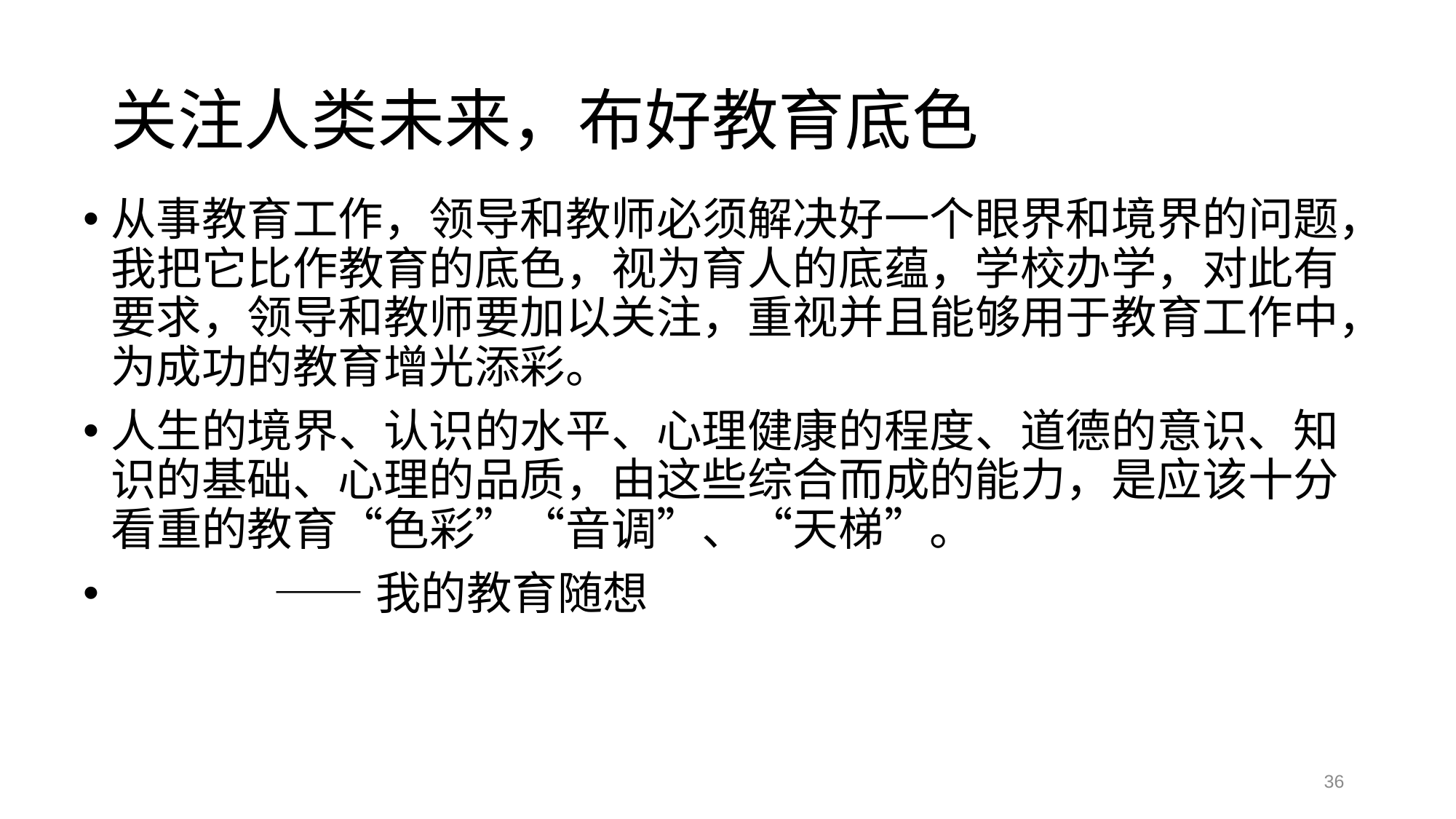

# 关注人类未来，布好教育底色
从事教育工作，领导和教师必须解决好一个眼界和境界的问题，我把它比作教育的底色，视为育人的底蕴，学校办学，对此有要求，领导和教师要加以关注，重视并且能够用于教育工作中，为成功的教育增光添彩。
人生的境界、认识的水平、心理健康的程度、道德的意识、知识的基础、心理的品质，由这些综合而成的能力，是应该十分看重的教育“色彩”“音调”、“天梯”。
                ——我的教育随想

36